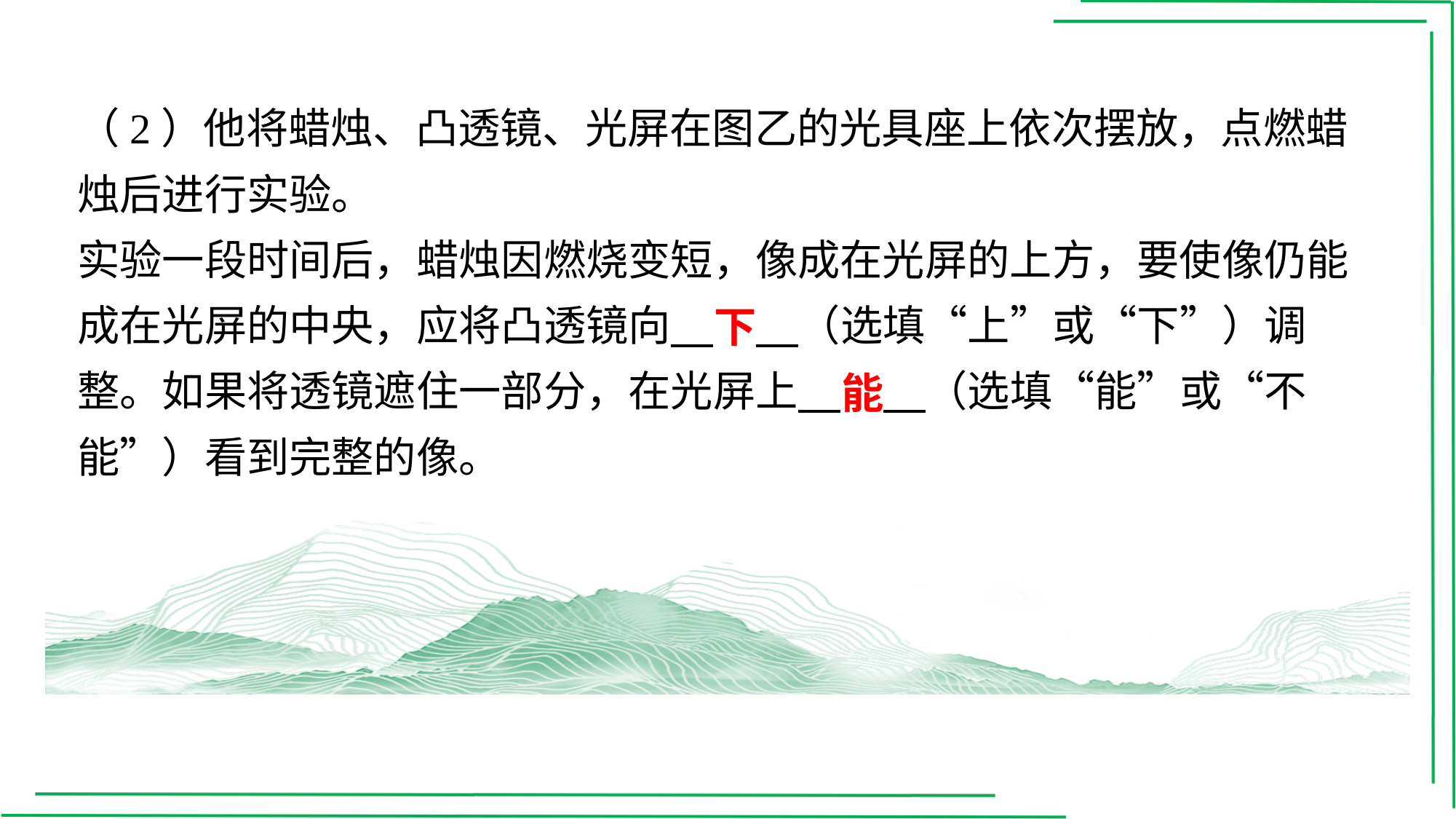

（2）他将蜡烛、凸透镜、光屏在图乙的光具座上依次摆放，点燃蜡烛后进行实验。
实验一段时间后，蜡烛因燃烧变短，像成在光屏的上方，要使像仍能成在光屏的中央，应将凸透镜向 　下　⁠（选填“上”或“下”）调整。如果将透镜遮住一部分，在光屏上 　能　⁠（选填“能”或“不能”）看到完整的像。
下
能